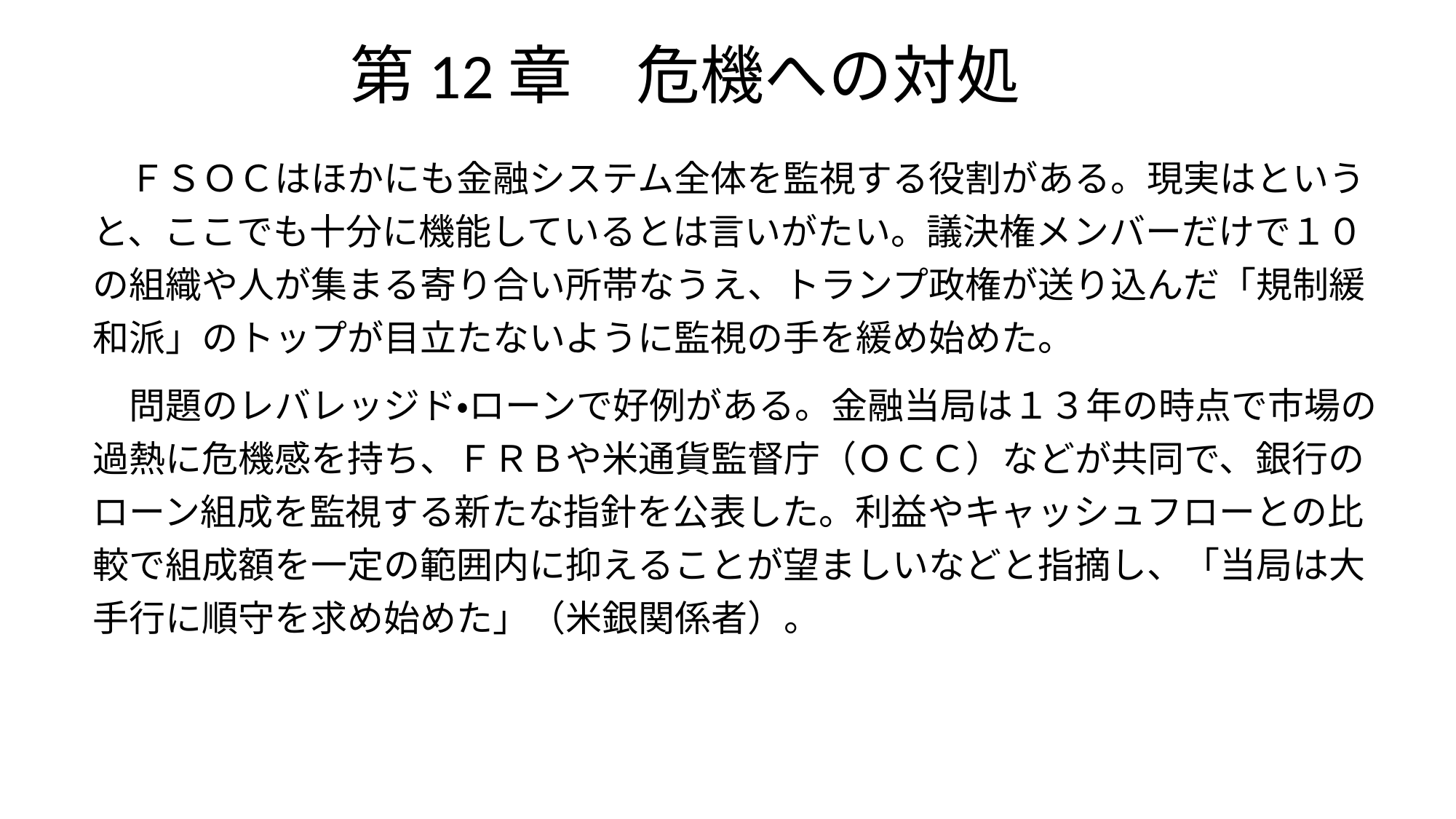

# 第12章　危機への対処
　ＦＳＯＣはほかにも金融システム全体を監視する役割がある。現実はというと、ここでも十分に機能しているとは言いがたい。議決権メンバーだけで１０の組織や人が集まる寄り合い所帯なうえ、トランプ政権が送り込んだ「規制緩和派」のトップが目立たないように監視の手を緩め始めた。
　問題のレバレッジド・ローンで好例がある。金融当局は１３年の時点で市場の過熱に危機感を持ち、ＦＲＢや米通貨監督庁（ＯＣＣ）などが共同で、銀行のローン組成を監視する新たな指針を公表した。利益やキャッシュフローとの比較で組成額を一定の範囲内に抑えることが望ましいなどと指摘し、「当局は大手行に順守を求め始めた」（米銀関係者）。